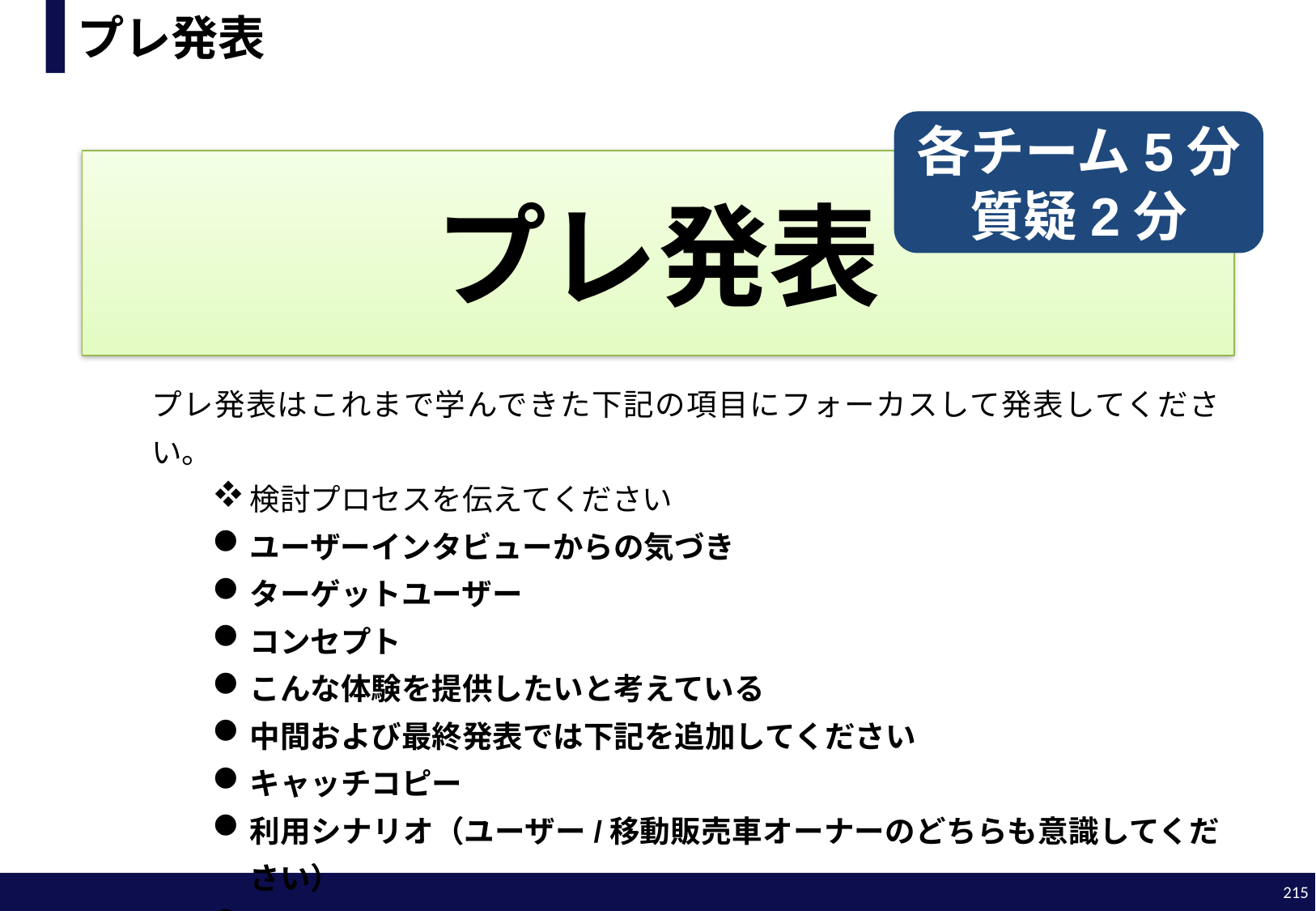

# プレ発表
各チーム5分質疑2分
プレ発表
プレ発表はこれまで学んできた下記の項目にフォーカスして発表してください。
検討プロセスを伝えてください
ユーザーインタビューからの気づき
ターゲットユーザー
コンセプト
こんな体験を提供したいと考えている
中間および最終発表では下記を追加してください
キャッチコピー
利用シナリオ（ユーザー/移動販売車オーナーのどちらも意識してください）
体験マップ（図）